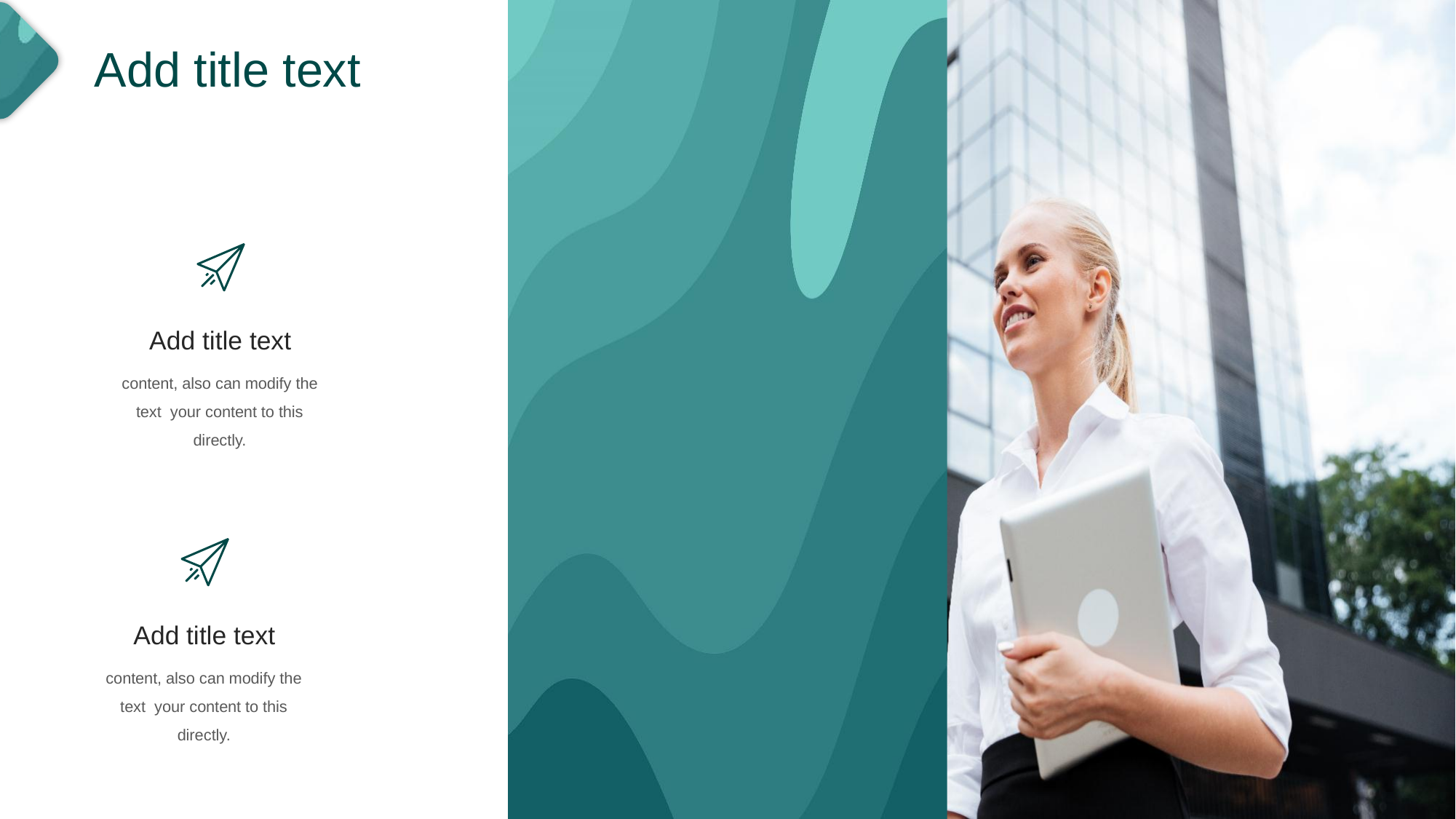

行业PPT模板http://www.1ppt.com/hangye/

Add title text

Add title text
content, also can modify the text  your content to this directly.

Add title text
content, also can modify the text  your content to this directly.